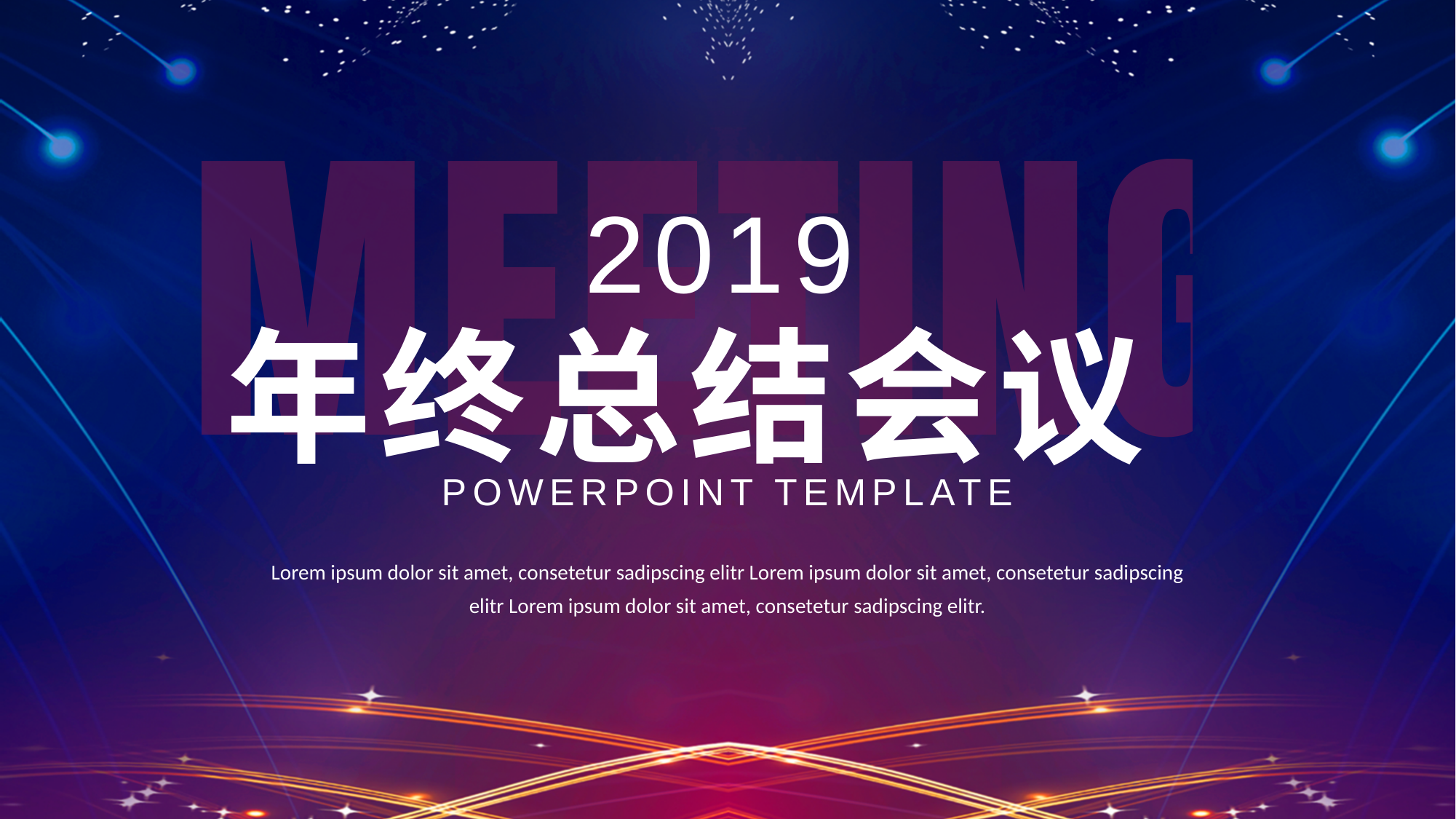

MEETING
2019
年终总结会议
POWERPOINT TEMPLATE
Lorem ipsum dolor sit amet, consetetur sadipscing elitr Lorem ipsum dolor sit amet, consetetur sadipscing elitr Lorem ipsum dolor sit amet, consetetur sadipscing elitr.